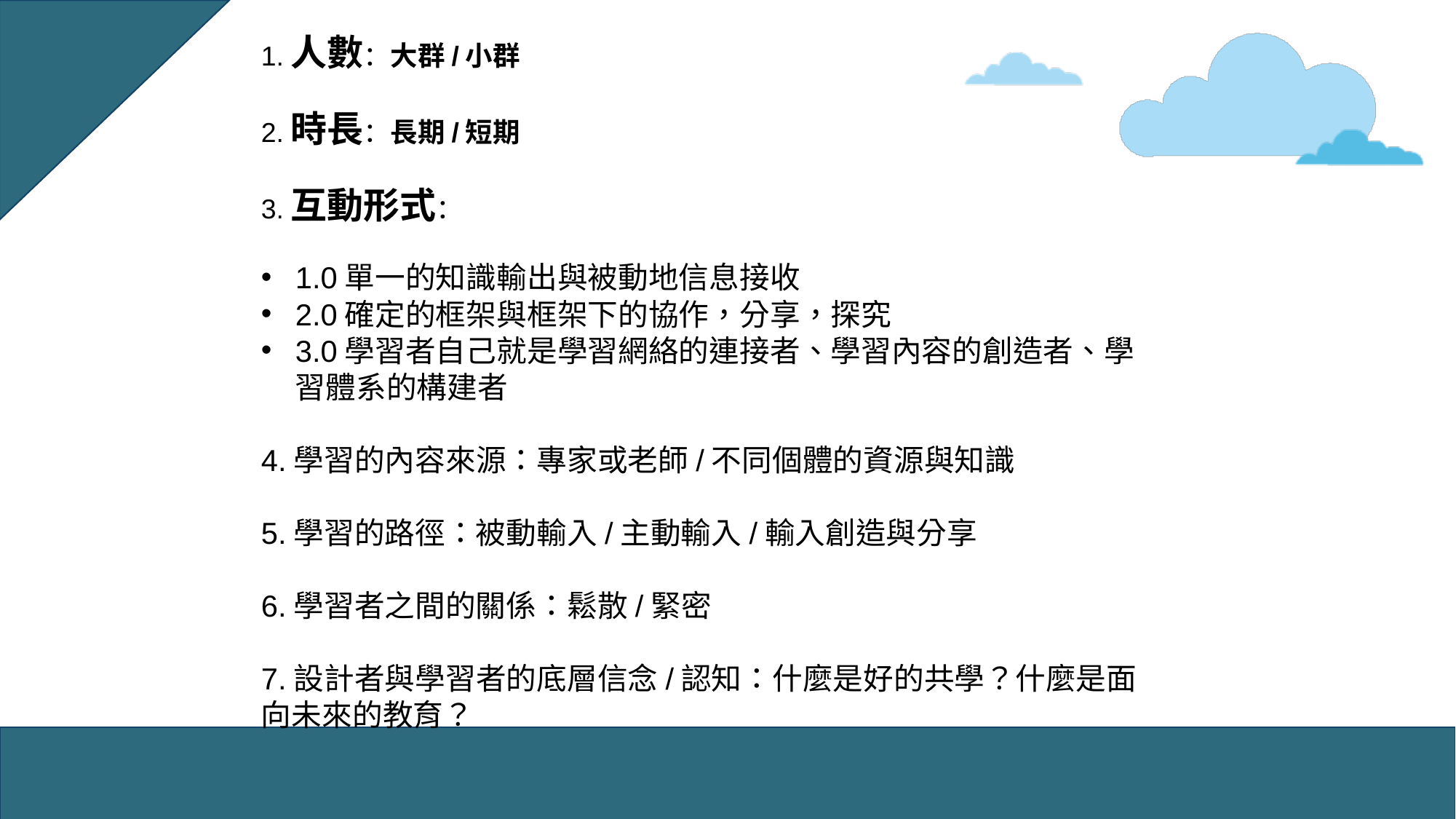

1.人數：大群/小群

2.時長：長期/短期

3.互動形式：

1.0單一的知識輸出與被動地信息接收
2.0確定的框架與框架下的協作，分享，探究
3.0學習者自己就是學習網絡的連接者、學習內容的創造者、學習體系的構建者

4.學習的內容來源：專家或老師/不同個體的資源與知識

5.學習的路徑：被動輸入/主動輸入/輸入創造與分享

6.學習者之間的關係：鬆散/緊密

7.設計者與學習者的底層信念/認知：什麼是好的共學？什麼是面向未來的教育？